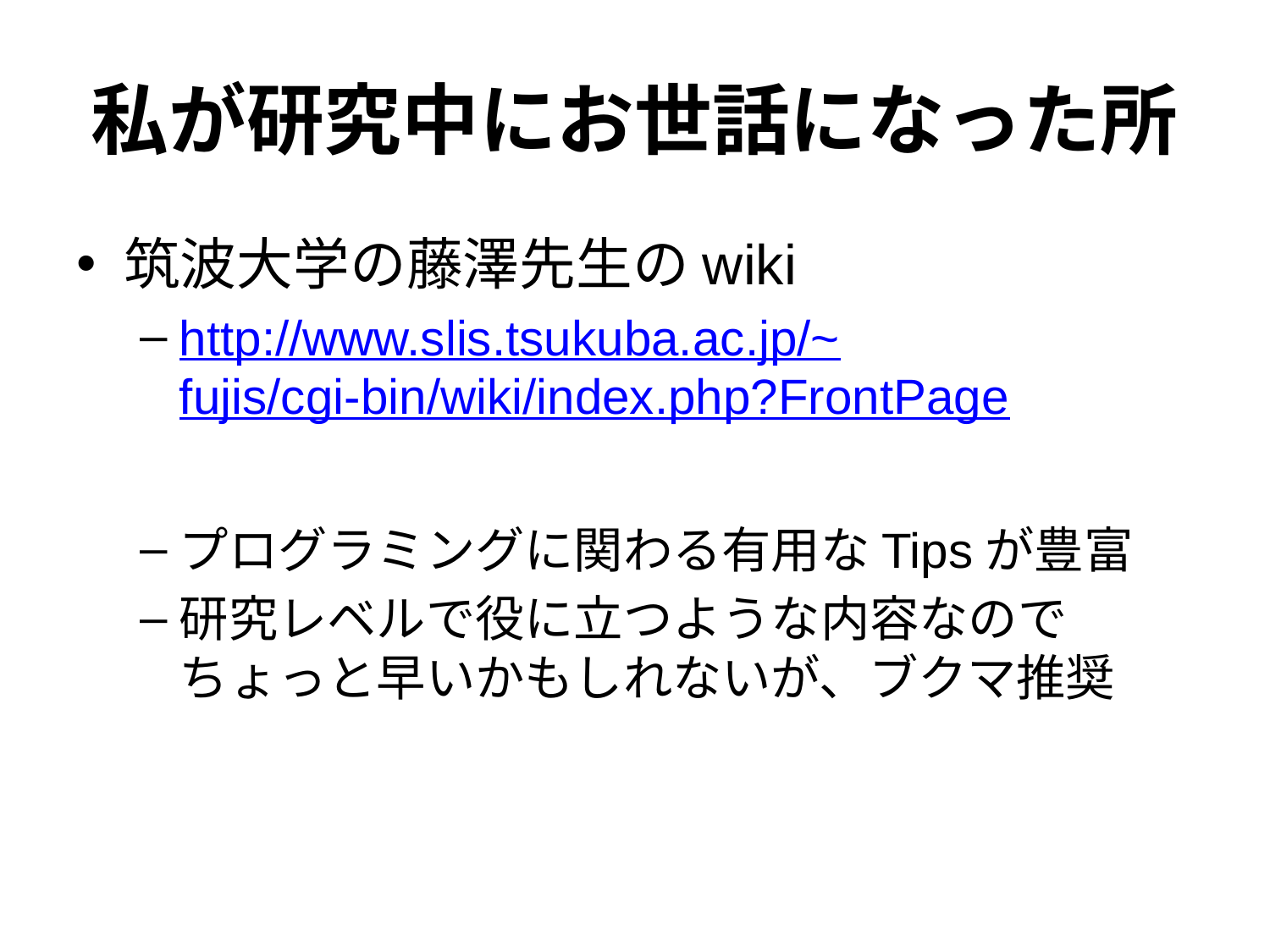

# 私が研究中にお世話になった所
筑波大学の藤澤先生のwiki
http://www.slis.tsukuba.ac.jp/~fujis/cgi-bin/wiki/index.php?FrontPage

プログラミングに関わる有用なTipsが豊富
研究レベルで役に立つような内容なので
ちょっと早いかもしれないが、ブクマ推奨